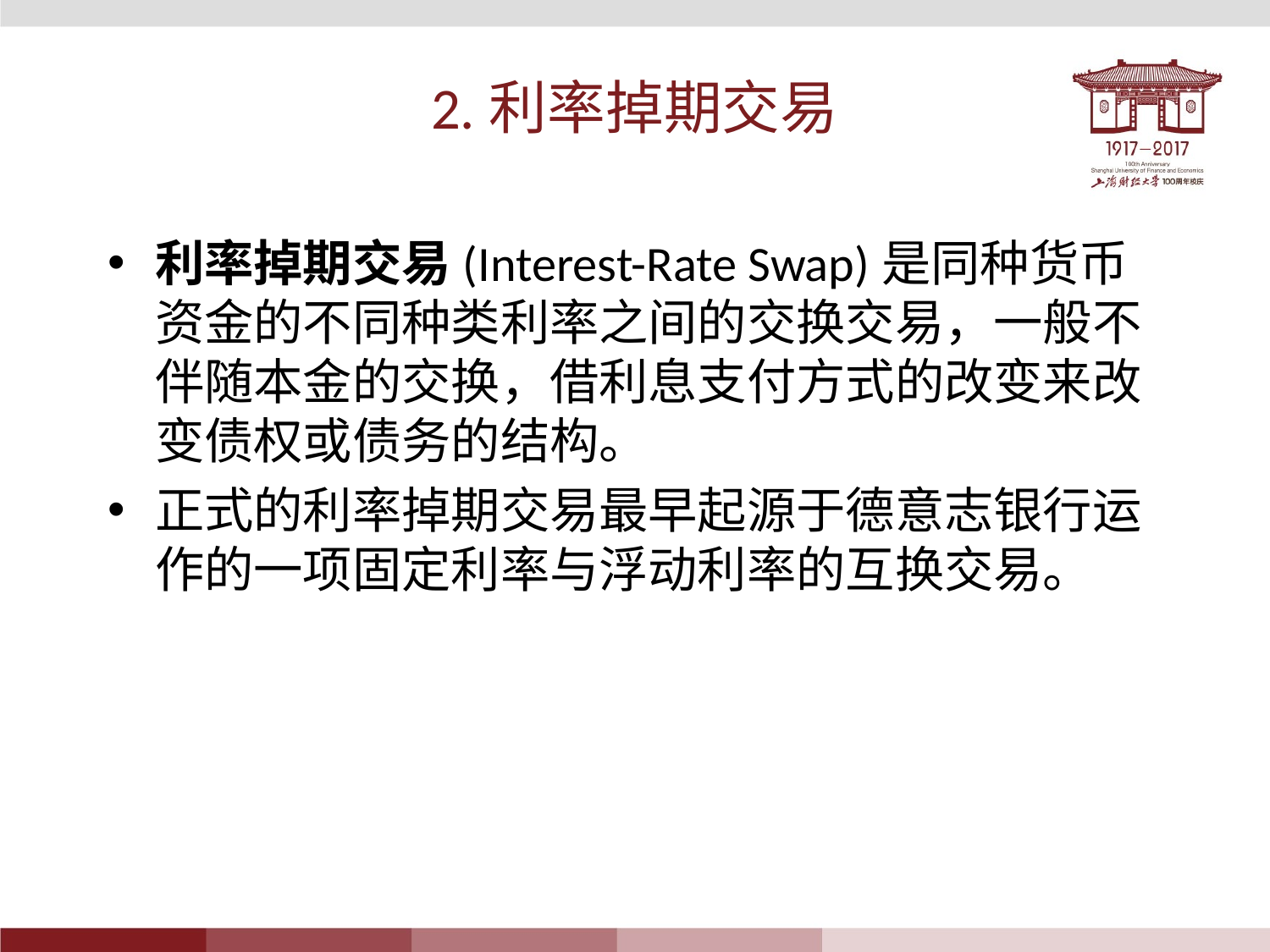

# 2.利率掉期交易
利率掉期交易(Interest-Rate Swap)是同种货币资金的不同种类利率之间的交换交易，一般不伴随本金的交换，借利息支付方式的改变来改变债权或债务的结构。
正式的利率掉期交易最早起源于德意志银行运作的一项固定利率与浮动利率的互换交易。